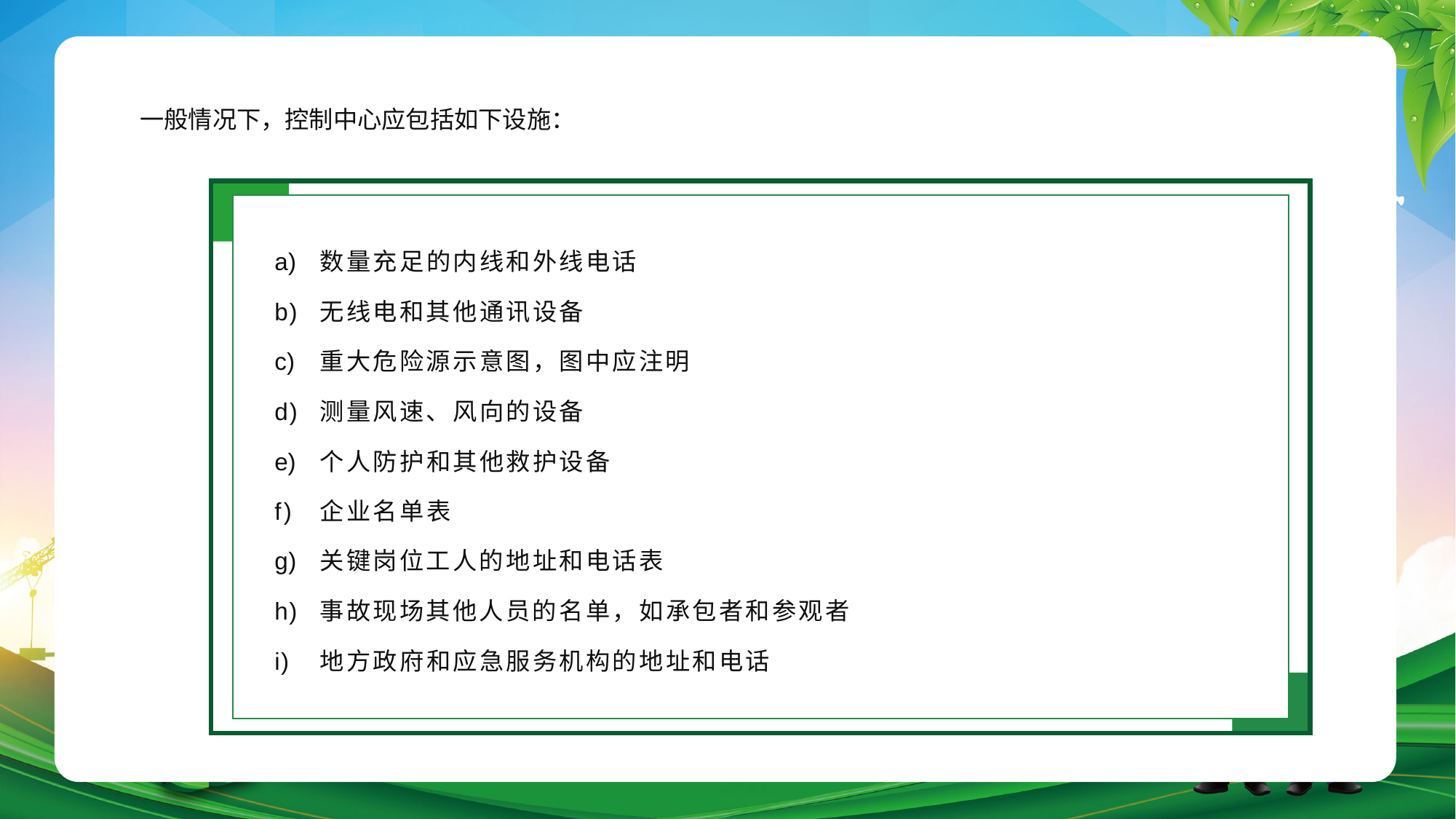

一般情况下，控制中心应包括如下设施：

数量充足的内线和外线电话
无线电和其他通讯设备
重大危险源示意图，图中应注明
测量风速、风向的设备
个人防护和其他救护设备
企业名单表
关键岗位工人的地址和电话表
事故现场其他人员的名单，如承包者和参观者
地方政府和应急服务机构的地址和电话